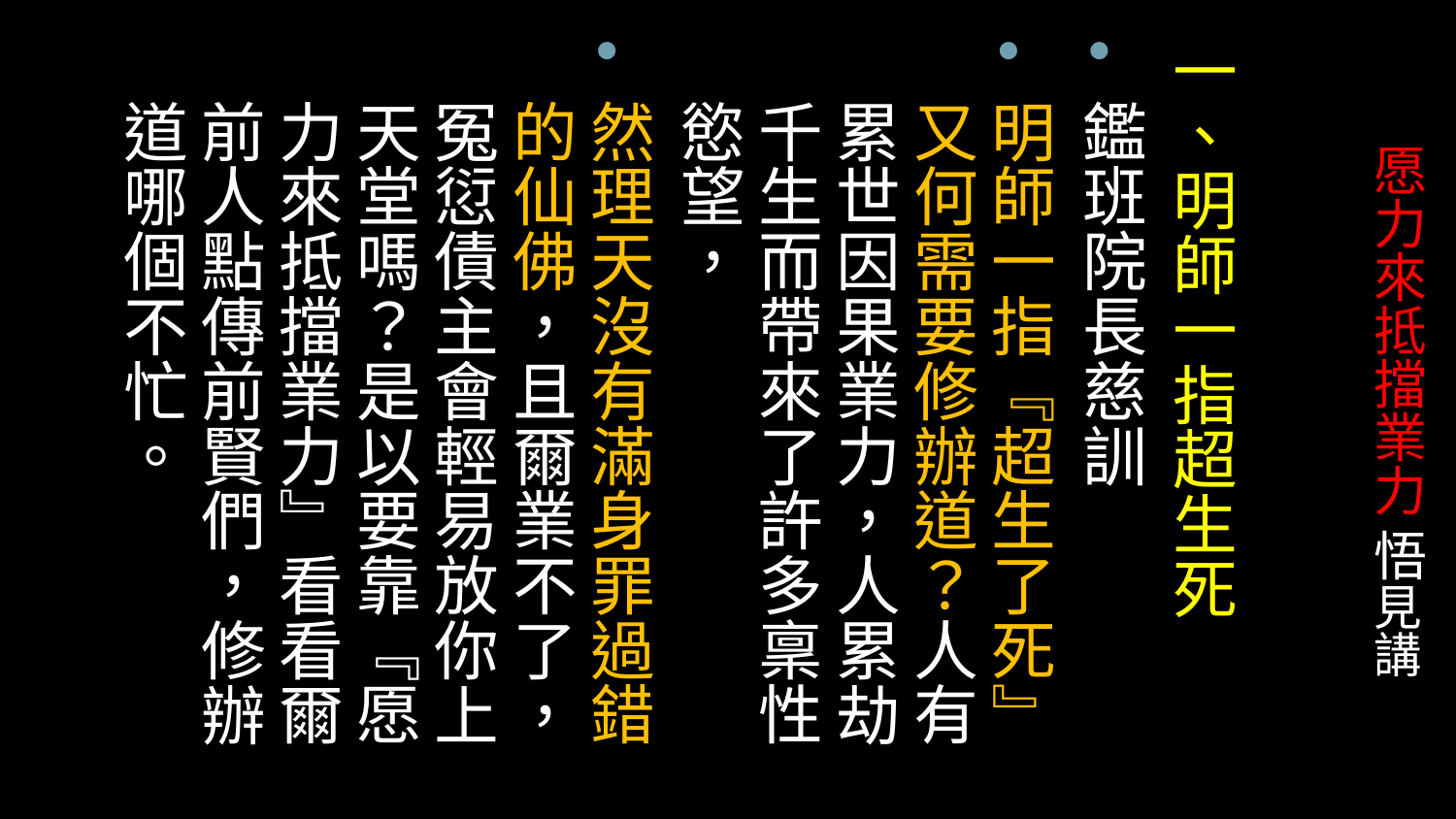

一、明師一指超生死
鑑班院長慈訓
明師一指『超生了死』又何需要修辦道？人有累世因果業力，人累劫千生而帶來了許多稟性慾望，
然理天沒有滿身罪過錯的仙佛，且爾業不了，冤愆債主會輕易放你上天堂嗎？是以要靠『愿力來抵擋業力』看看爾前人點傳前賢們，修辦道哪個不忙。

# 愿力來抵擋業力 悟見講